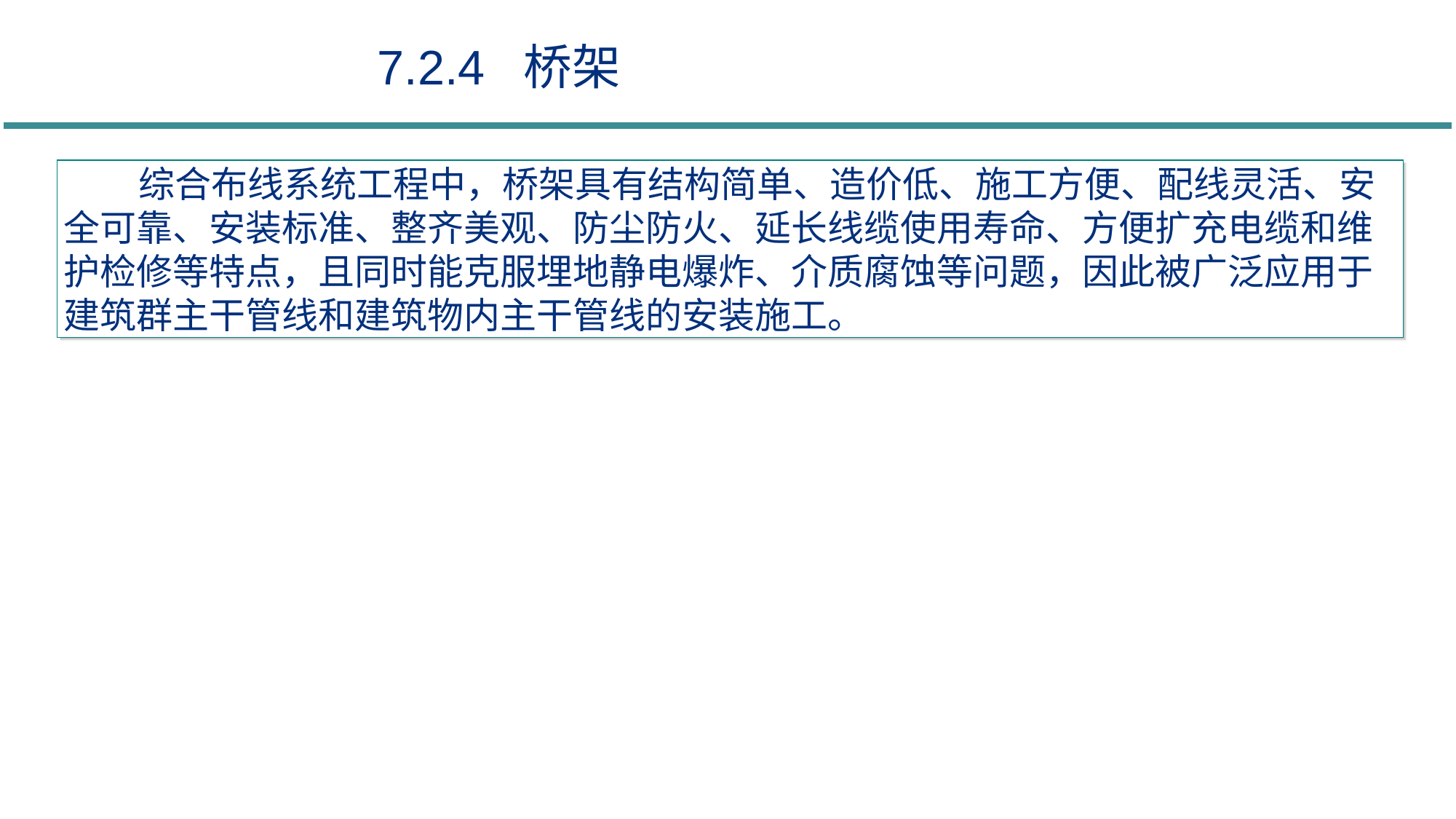

7.2.4  桥架
综合布线系统工程中，桥架具有结构简单、造价低、施工方便、配线灵活、安全可靠、安装标准、整齐美观、防尘防火、延长线缆使用寿命、方便扩充电缆和维护检修等特点，且同时能克服埋地静电爆炸、介质腐蚀等问题，因此被广泛应用于建筑群主干管线和建筑物内主干管线的安装施工。